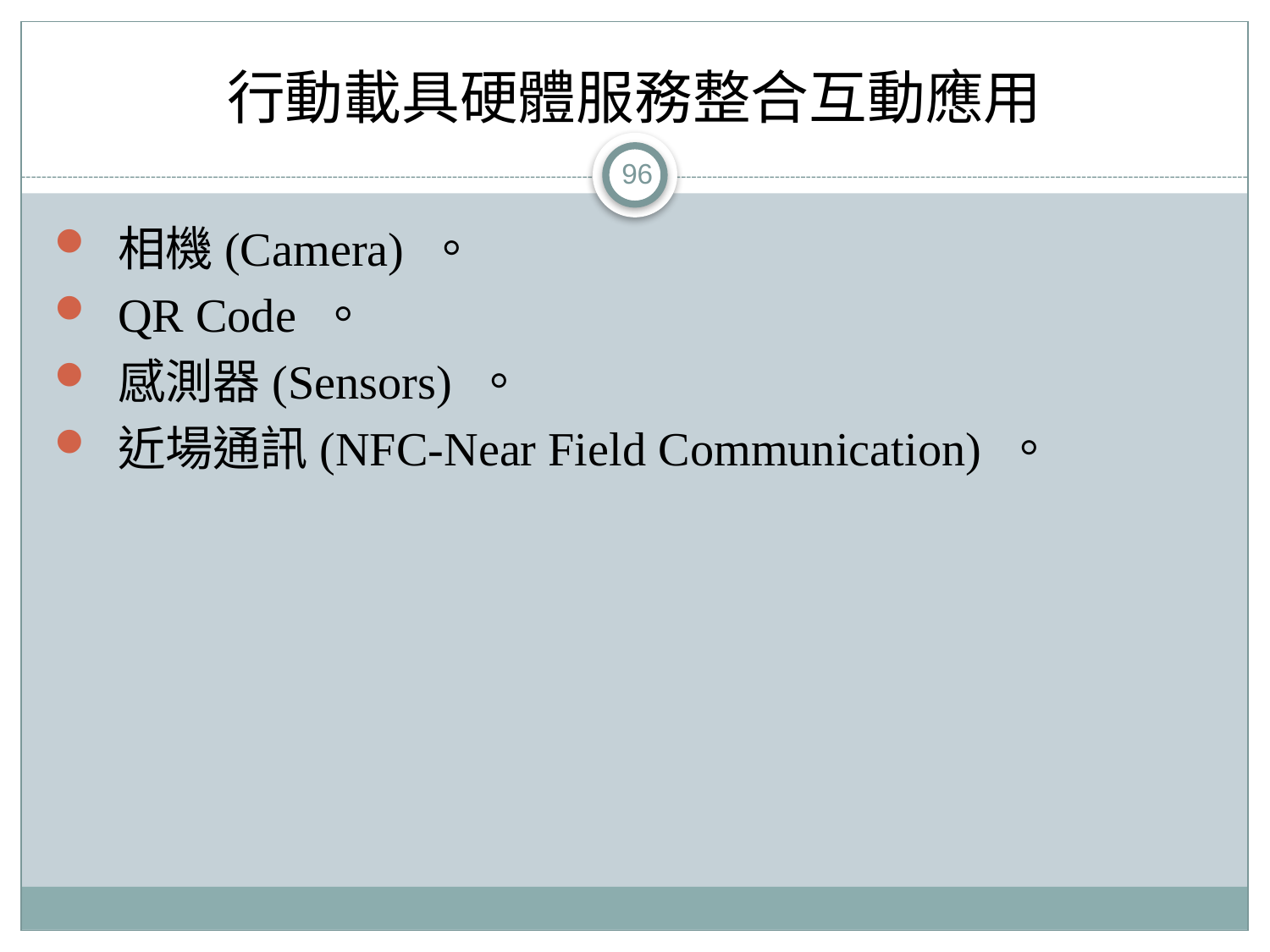

# 行動載具硬體服務整合互動應用
96
相機(Camera) 。
QR Code 。
感測器(Sensors) 。
近場通訊(NFC-Near Field Communication) 。